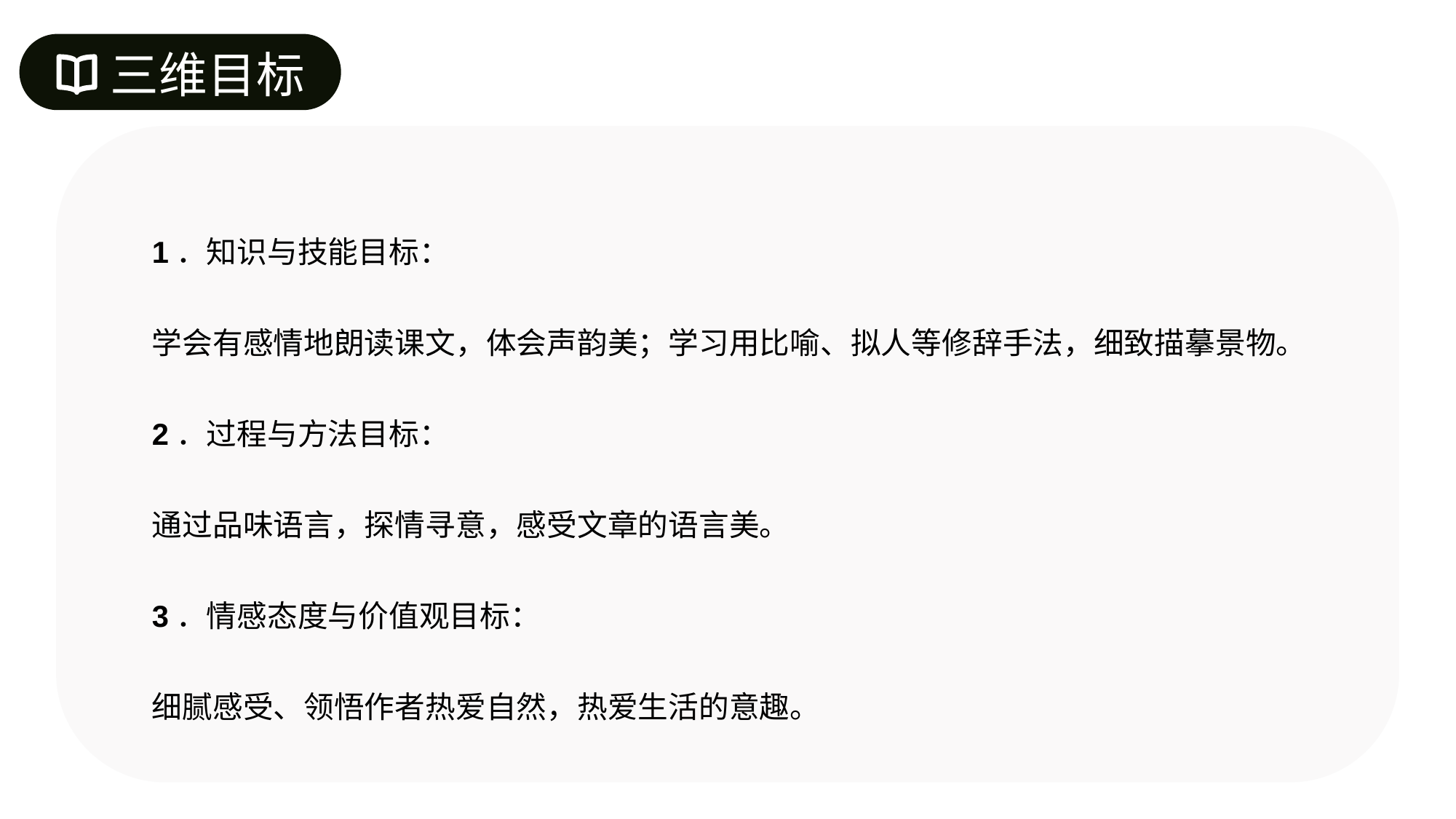

三维目标

1．知识与技能目标：
学会有感情地朗读课文，体会声韵美；学习用比喻、拟人等修辞手法，细致描摹景物。
2．过程与方法目标：
通过品味语言，探情寻意，感受文章的语言美。
3．情感态度与价值观目标：
细腻感受、领悟作者热爱自然，热爱生活的意趣。